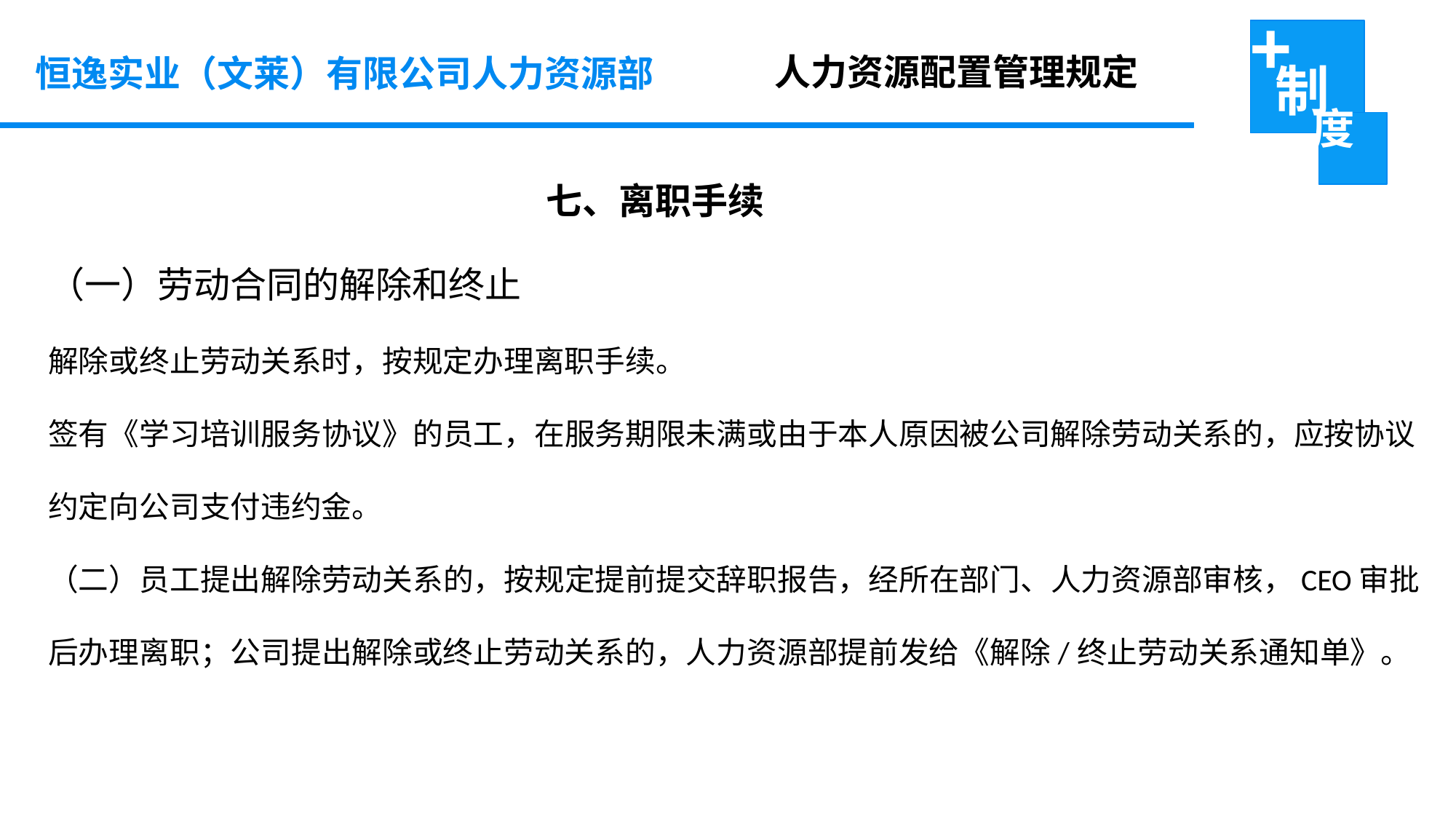

人力资源配置管理规定
恒逸实业（文莱）有限公司人力资源部
七、离职手续
（一）劳动合同的解除和终止
解除或终止劳动关系时，按规定办理离职手续。
签有《学习培训服务协议》的员工，在服务期限未满或由于本人原因被公司解除劳动关系的，应按协议约定向公司支付违约金。
（二）员工提出解除劳动关系的，按规定提前提交辞职报告，经所在部门、人力资源部审核，CEO审批后办理离职；公司提出解除或终止劳动关系的，人力资源部提前发给《解除/终止劳动关系通知单》。